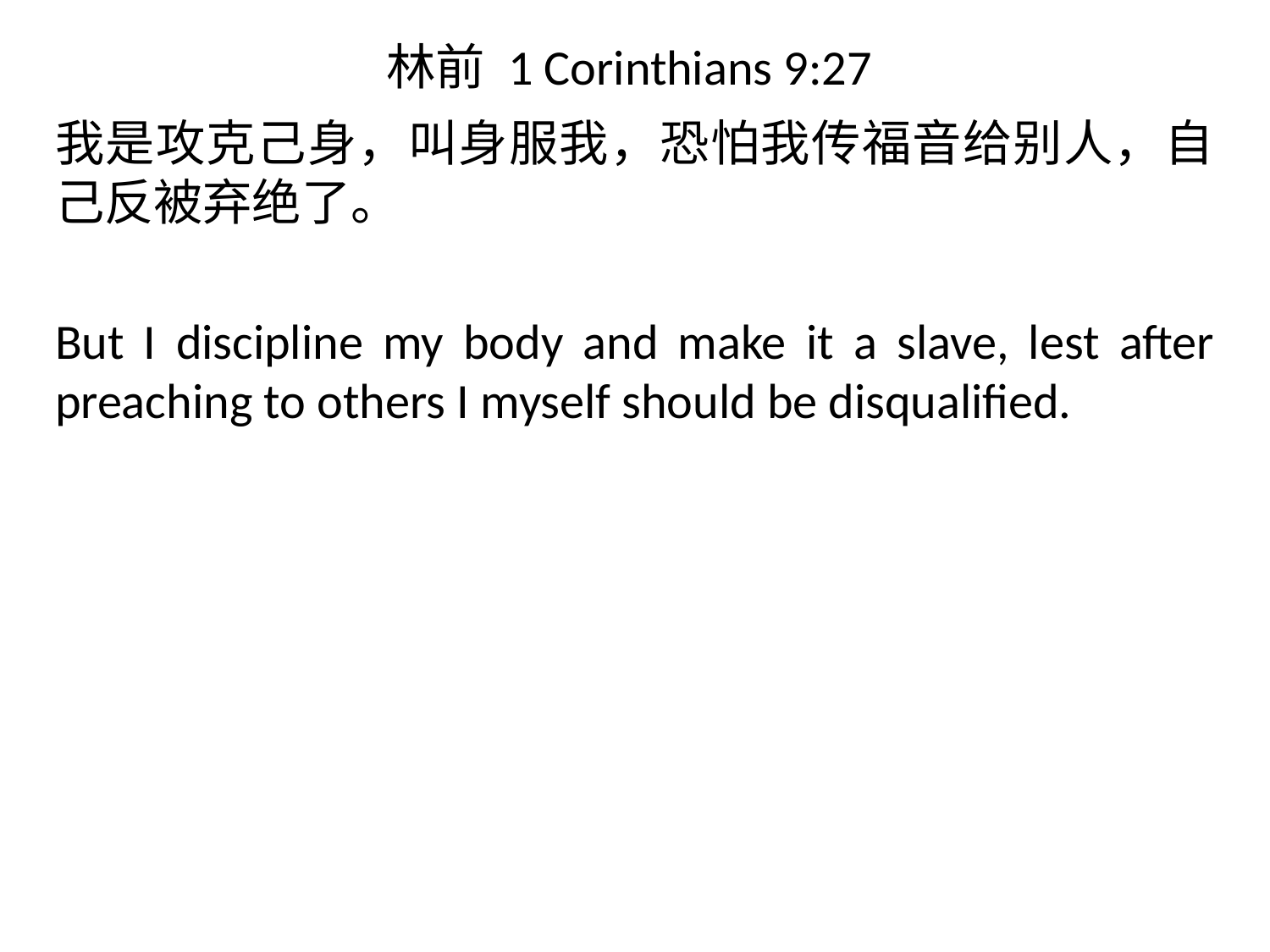

# 林前 1 Corinthians 9:27
我是攻克己身，叫身服我，恐怕我传福音给别人，自己反被弃绝了。

But I discipline my body and make it a slave, lest after preaching to others I myself should be disqualified.